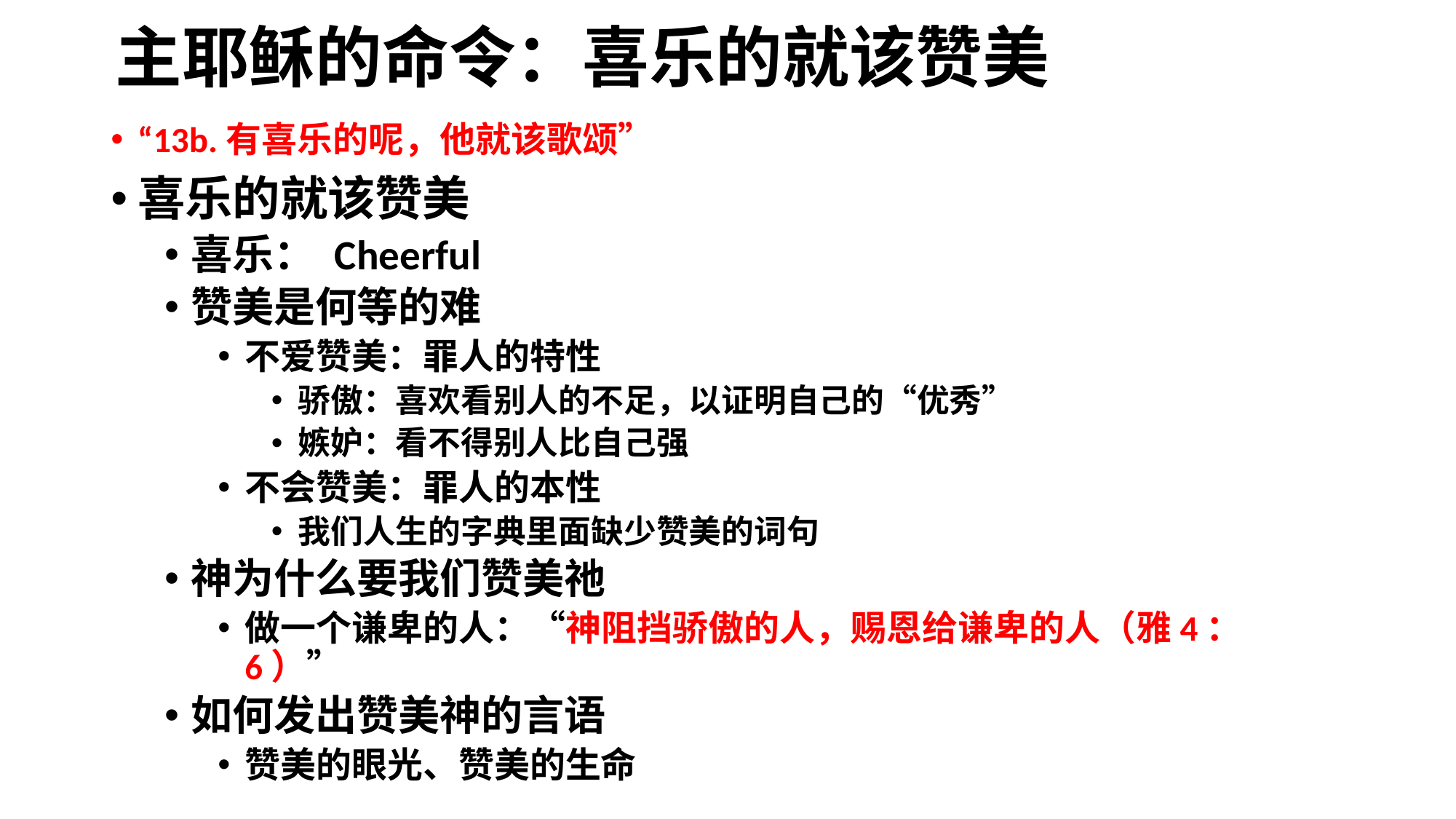

# 主耶稣的命令：喜乐的就该赞美
“13b.有喜乐的呢，他就该歌颂”
喜乐的就该赞美
喜乐： Cheerful
赞美是何等的难
不爱赞美：罪人的特性
骄傲：喜欢看别人的不足，以证明自己的“优秀”
嫉妒：看不得别人比自己强
不会赞美：罪人的本性
我们人生的字典里面缺少赞美的词句
神为什么要我们赞美祂
做一个谦卑的人：“神阻挡骄傲的人，赐恩给谦卑的人（雅4：6）”
如何发出赞美神的言语
赞美的眼光、赞美的生命